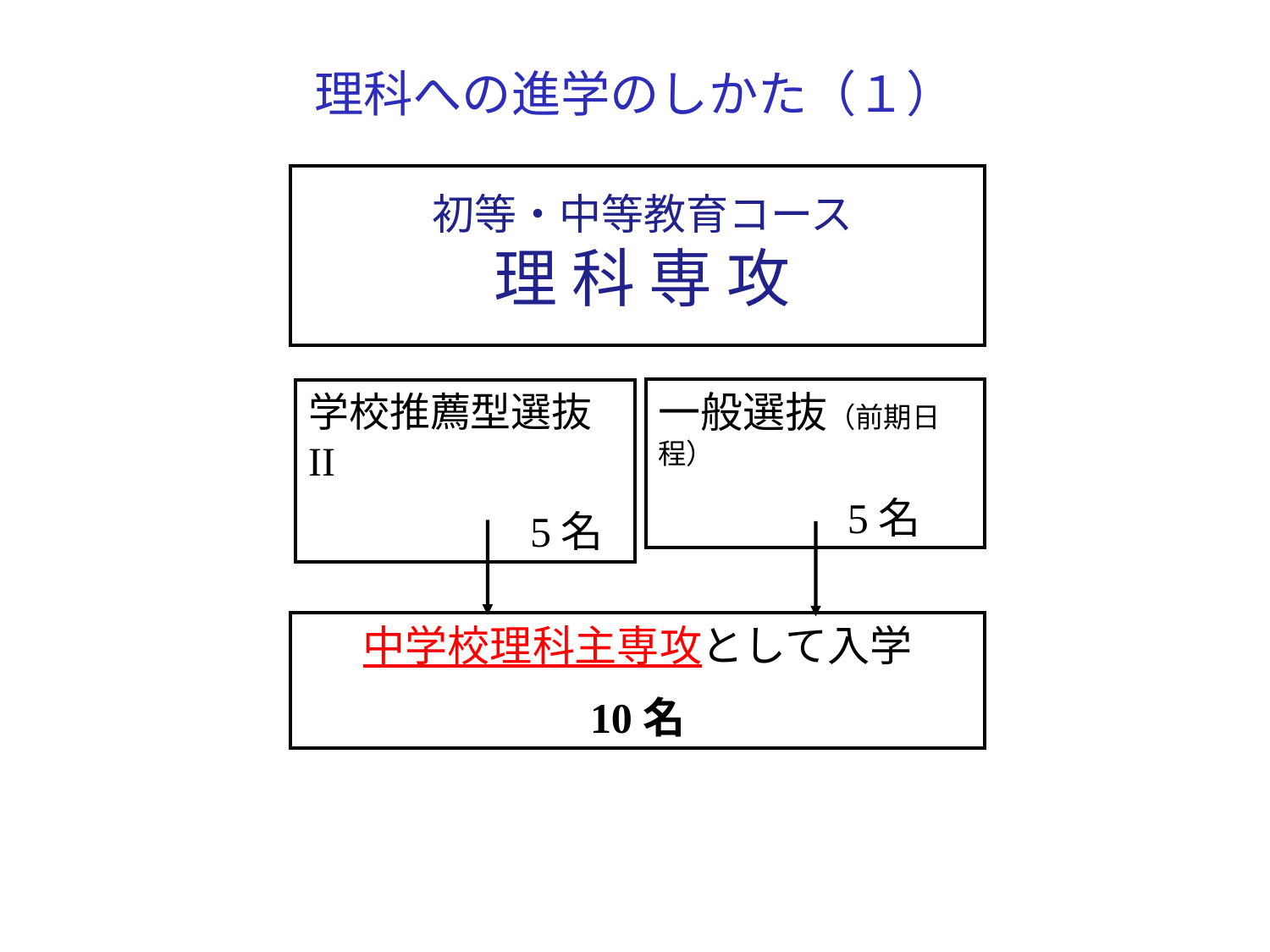

理科への進学のしかた（１）

初等・中等教育コース
理 科 専 攻
一般選抜（前期日程）
　　　　 5名
学校推薦型選抜II
　　　　　5名

中学校理科主専攻として入学
10名